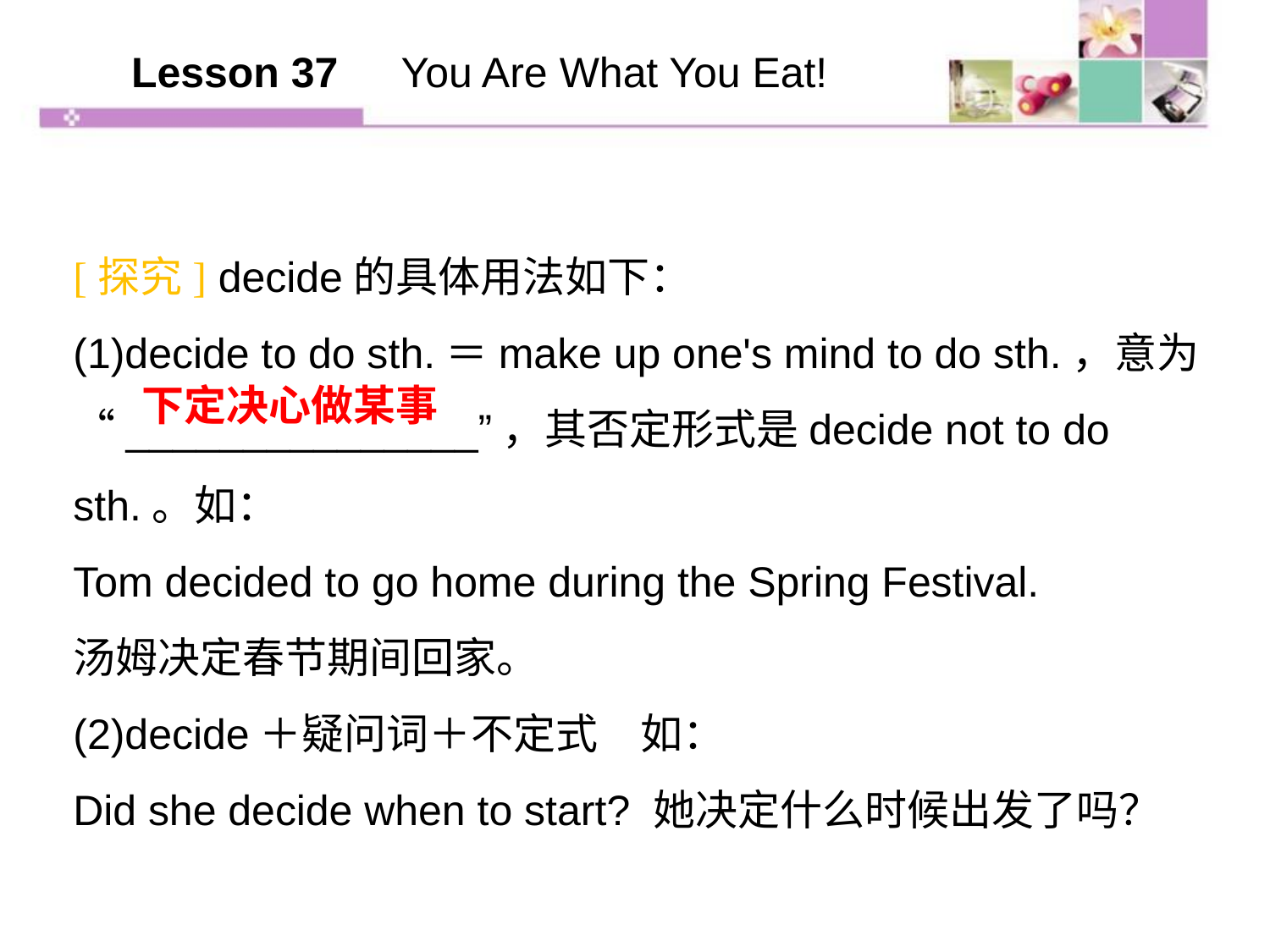

Lesson 37　You Are What You Eat!
[探究] decide的具体用法如下：
(1)decide to do sth.＝make up one's mind to do sth.，意为“_______________”，其否定形式是decide not to do sth.。如：
Tom decided to go home during the Spring Festival.
汤姆决定春节期间回家。
(2)decide＋疑问词＋不定式　如：
Did she decide when to start? 她决定什么时候出发了吗？
下定决心做某事